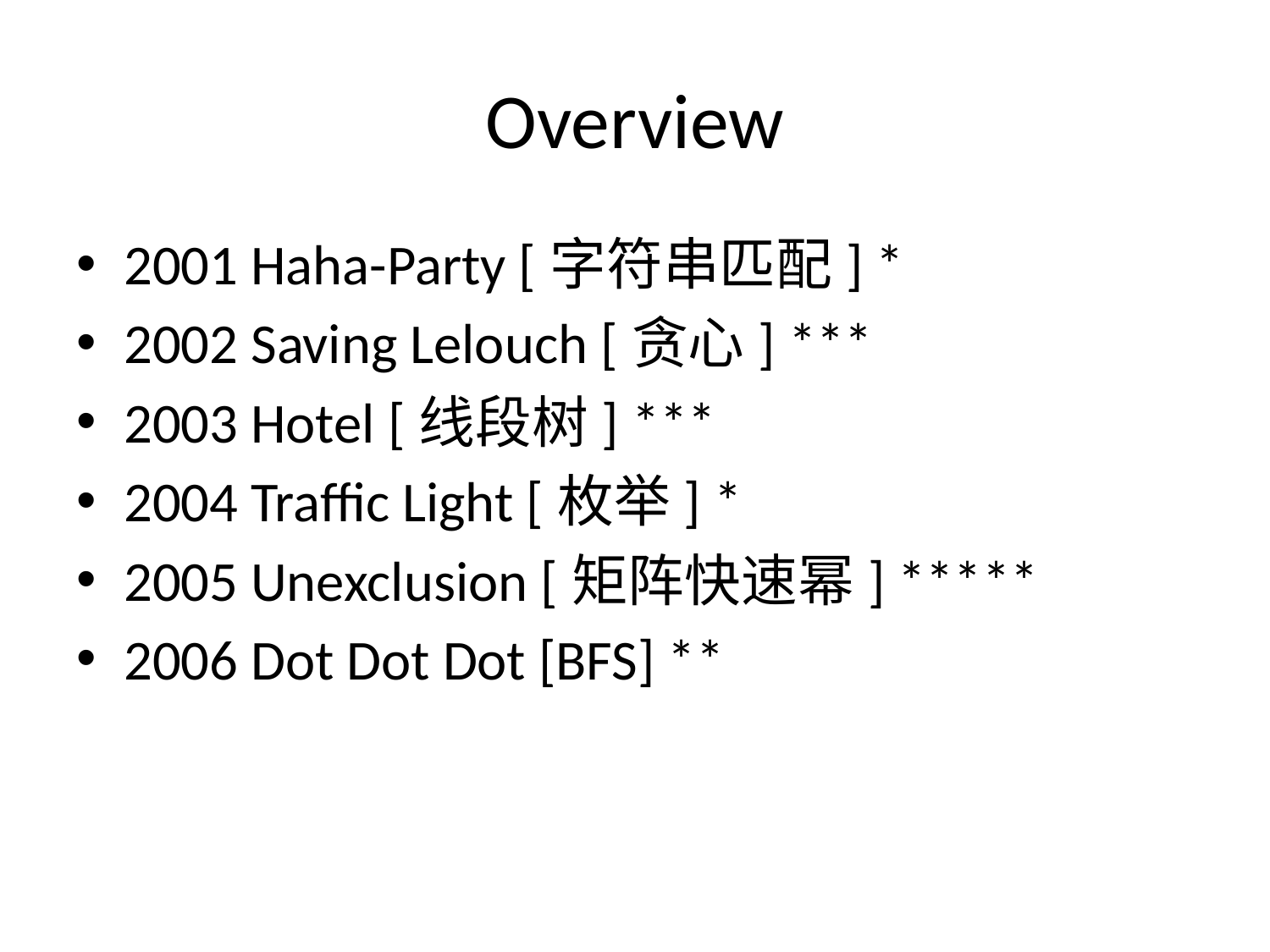

# Overview
2001 Haha-Party [字符串匹配] *
2002 Saving Lelouch [贪心] ***
2003 Hotel [线段树] ***
2004 Traffic Light [枚举] *
2005 Unexclusion [矩阵快速幂] *****
2006 Dot Dot Dot [BFS] **